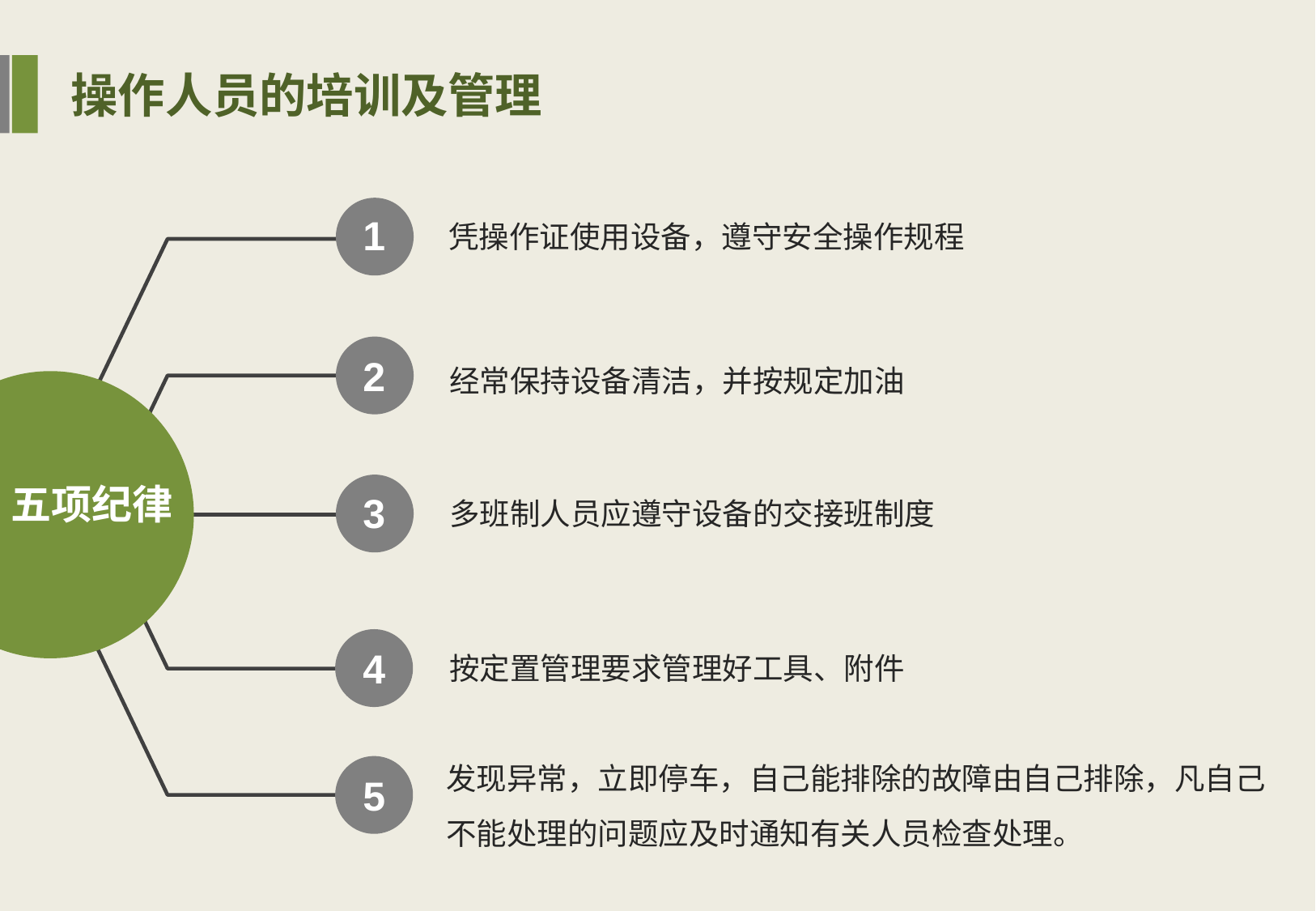

操作人员的培训及管理

1
凭操作证使用设备，遵守安全操作规程

2
经常保持设备清洁，并按规定加油

五项纪律

3
多班制人员应遵守设备的交接班制度

4

按定置管理要求管理好工具、附件
发现异常，立即停车，自己能排除的故障由自己排除，凡自己不能处理的问题应及时通知有关人员检查处理。

5